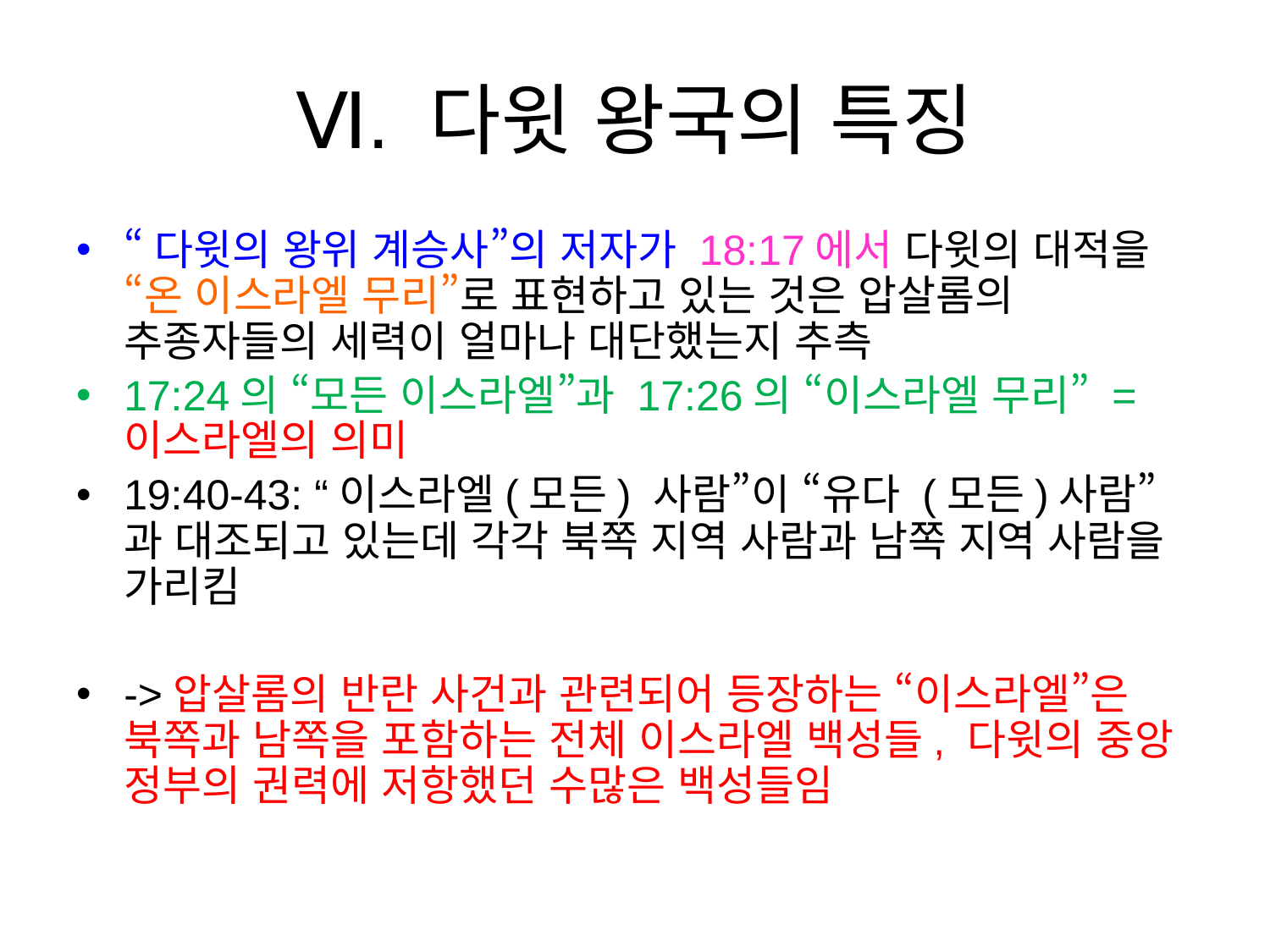

# Ⅵ. 다윗 왕국의 특징
“다윗의 왕위 계승사”의 저자가 18:17에서 다윗의 대적을 “온 이스라엘 무리”로 표현하고 있는 것은 압살롬의 추종자들의 세력이 얼마나 대단했는지 추측
17:24의 “모든 이스라엘”과 17:26의 “이스라엘 무리” =이스라엘의 의미
19:40-43: “이스라엘(모든) 사람”이 “유다 (모든)사람”과 대조되고 있는데 각각 북쪽 지역 사람과 남쪽 지역 사람을 가리킴

->압살롬의 반란 사건과 관련되어 등장하는 “이스라엘”은 북쪽과 남쪽을 포함하는 전체 이스라엘 백성들, 다윗의 중앙 정부의 권력에 저항했던 수많은 백성들임